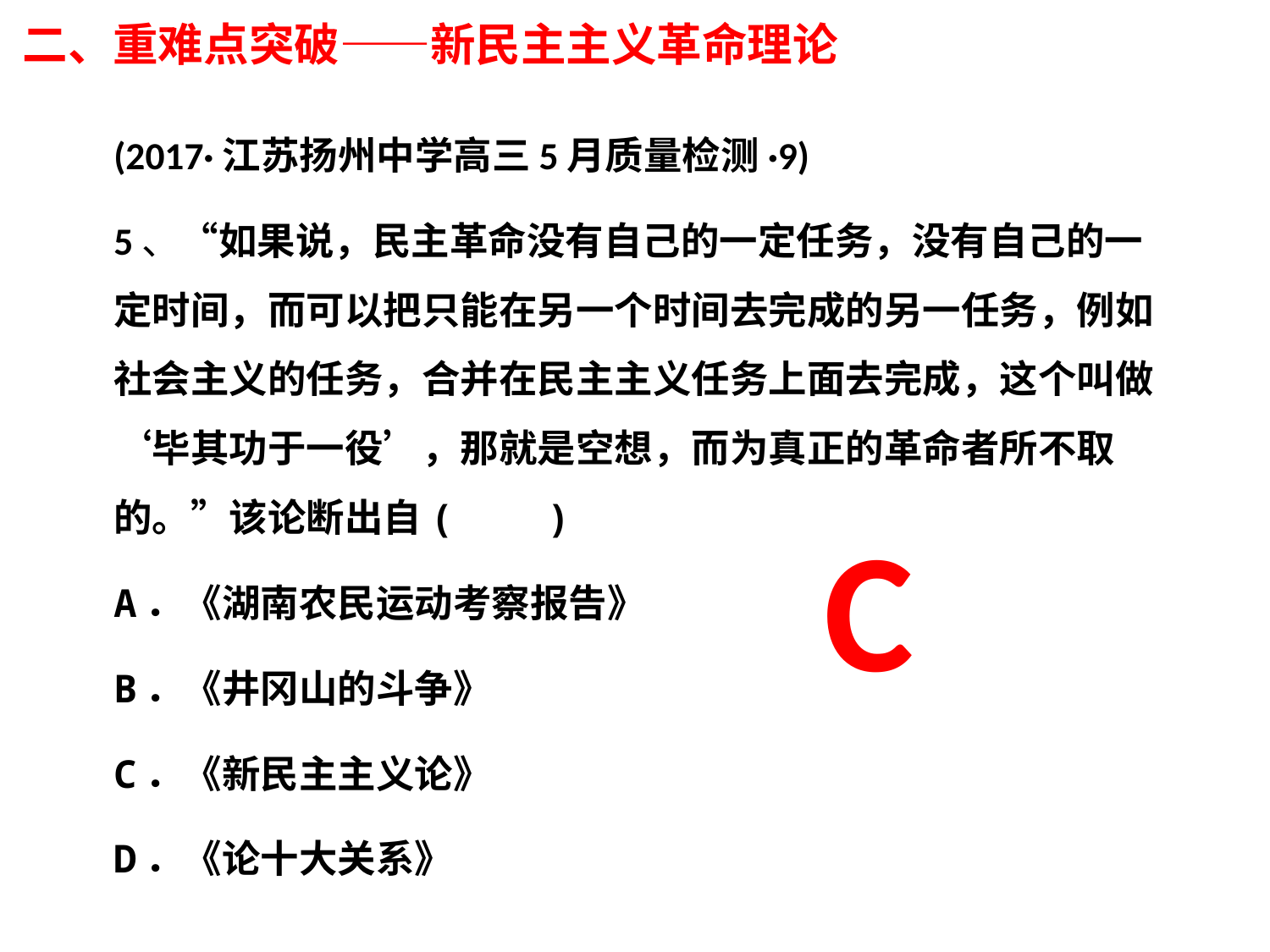

# 二、重难点突破——新民主主义革命理论
(2017·江苏扬州中学高三5月质量检测·9)
5、“如果说，民主革命没有自己的一定任务，没有自己的一定时间，而可以把只能在另一个时间去完成的另一任务，例如社会主义的任务，合并在民主主义任务上面去完成，这个叫做‘毕其功于一役’，那就是空想，而为真正的革命者所不取的。”该论断出自(　　)
A．《湖南农民运动考察报告》
B．《井冈山的斗争》
C．《新民主主义论》
D．《论十大关系》
C